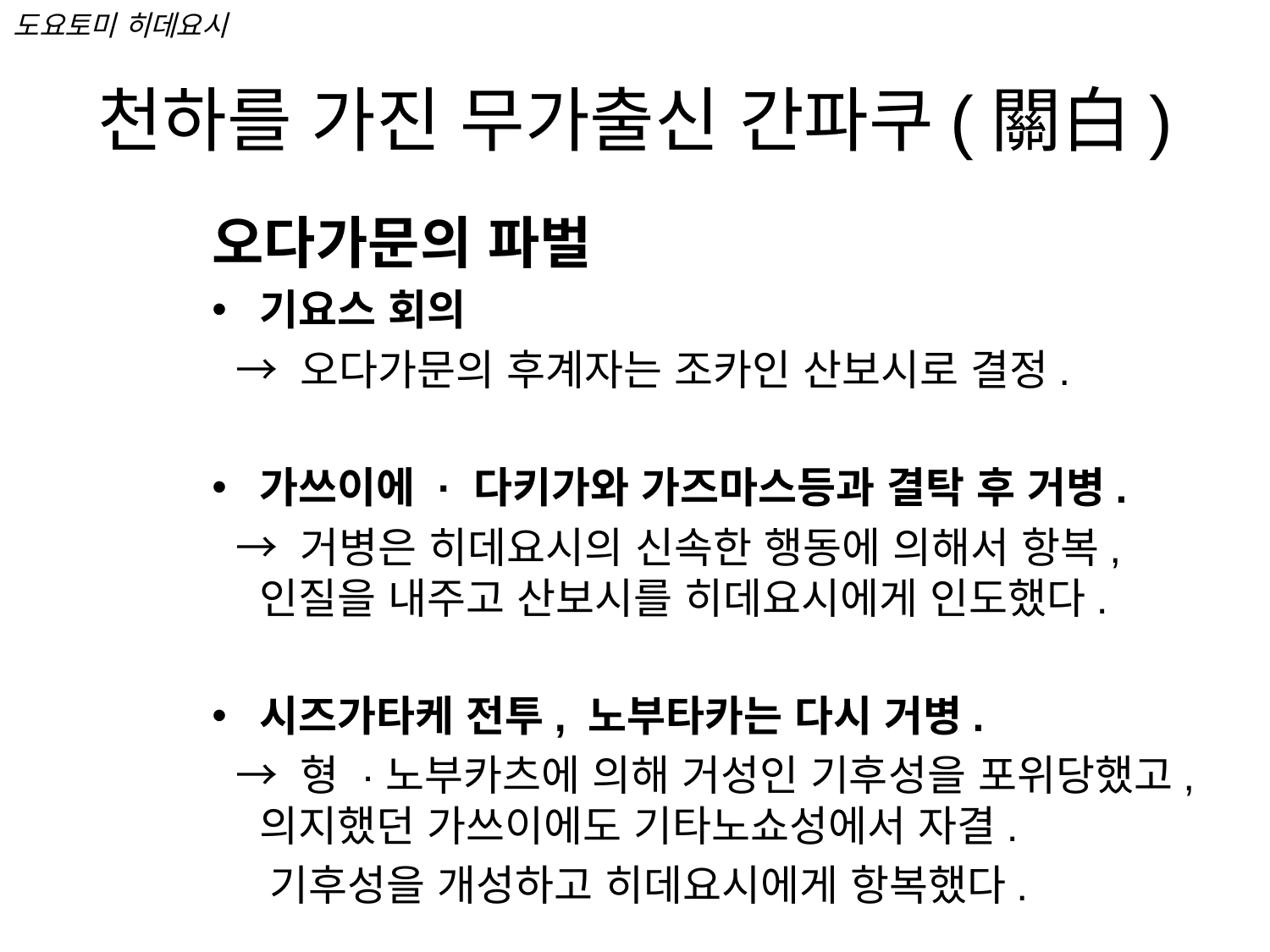

도요토미 히데요시
# 천하를 가진 무가출신 간파쿠(關白)
오다가문의 파벌
기요스 회의
  → 오다가문의 후계자는 조카인 산보시로 결정.

가쓰이에 · 다키가와 가즈마스등과 결탁 후 거병.
  → 거병은 히데요시의 신속한 행동에 의해서 항복, 인질을 내주고 산보시를 히데요시에게 인도했다.

시즈가타케 전투, 노부타카는 다시 거병.
  → 형 ·노부카츠에 의해 거성인 기후성을 포위당했고, 의지했던 가쓰이에도 기타노쇼성에서 자결.
    기후성을 개성하고 히데요시에게 항복했다.